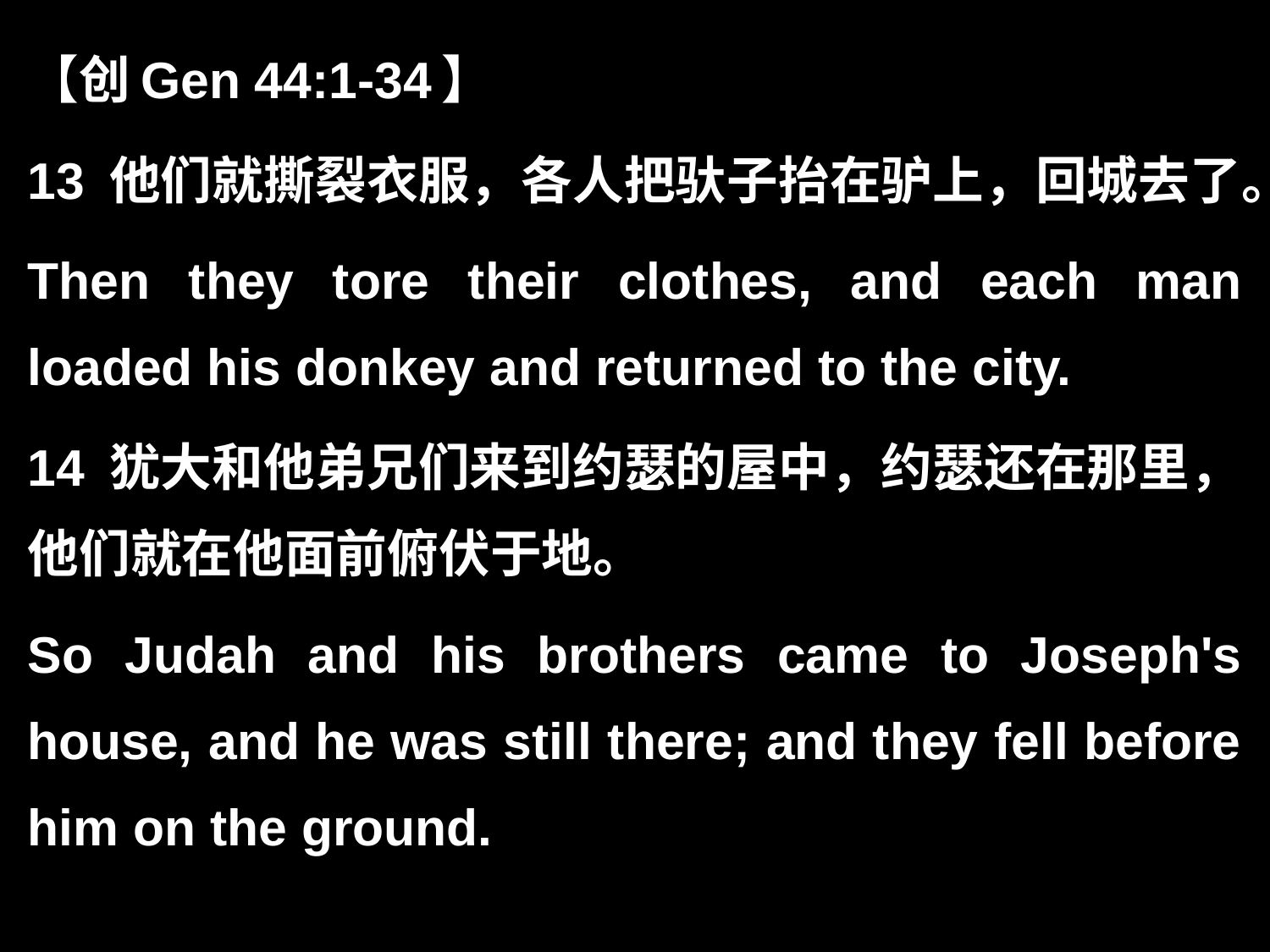

【创Gen 44:1-34】
13 他们就撕裂衣服，各人把驮子抬在驴上，回城去了。
Then they tore their clothes, and each man loaded his donkey and returned to the city.
14 犹大和他弟兄们来到约瑟的屋中，约瑟还在那里，他们就在他面前俯伏于地。
So Judah and his brothers came to Joseph's house, and he was still there; and they fell before him on the ground.